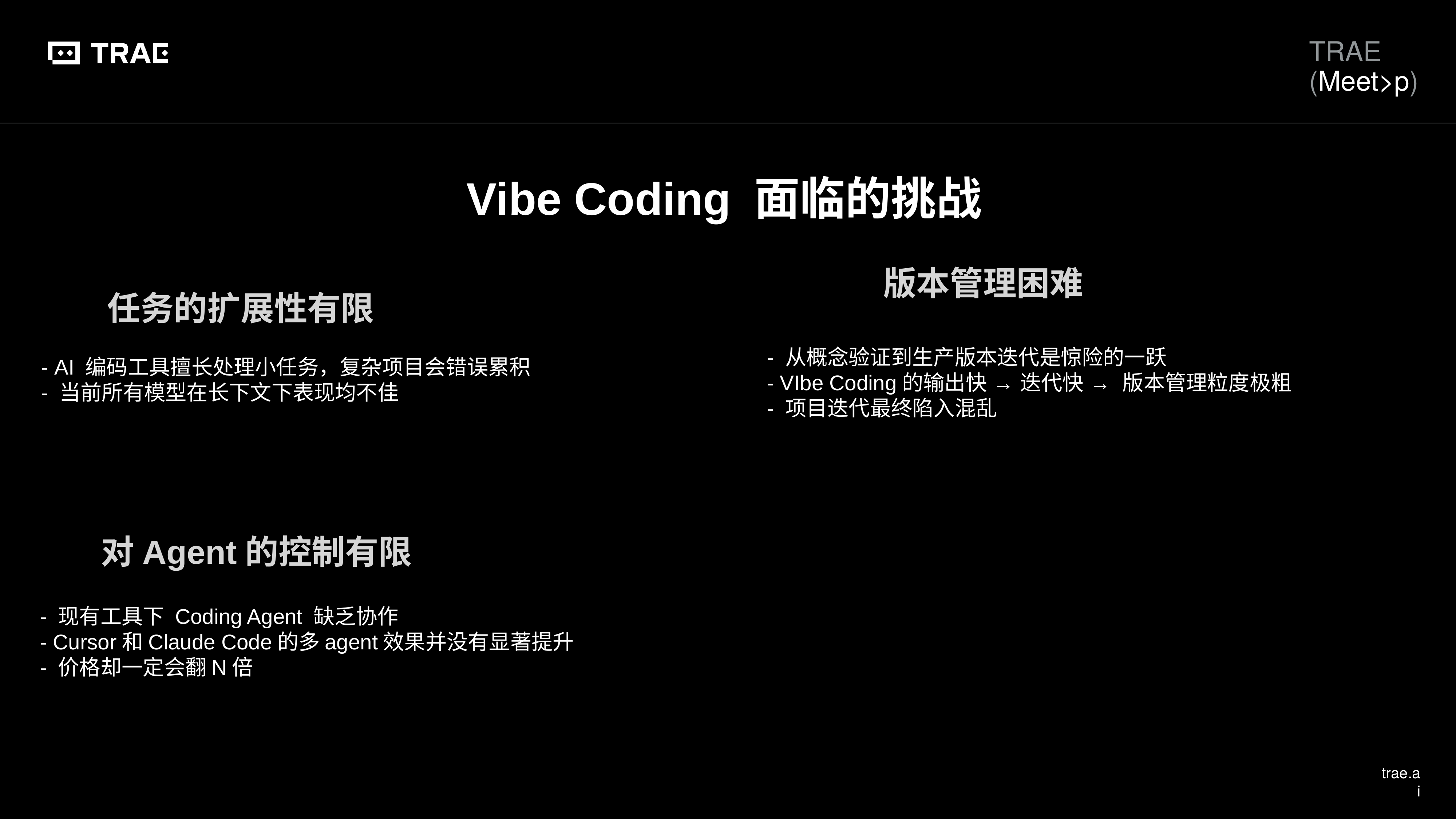

Vibe Coding 面临的挑战
版本管理困难
任务的扩展性有限

- 从概念验证到生产版本迭代是惊险的一跃
- VIbe Coding的输出快 → 迭代快 →  版本管理粒度极粗
- 项目迭代最终陷入混乱

- AI 编码工具擅长处理小任务，复杂项目会错误累积
- 当前所有模型在长下文下表现均不佳
对Agent的控制有限

- 现有工具下 Coding Agent 缺乏协作
- Cursor和Claude Code的多agent效果并没有显著提升
- 价格却一定会翻N倍